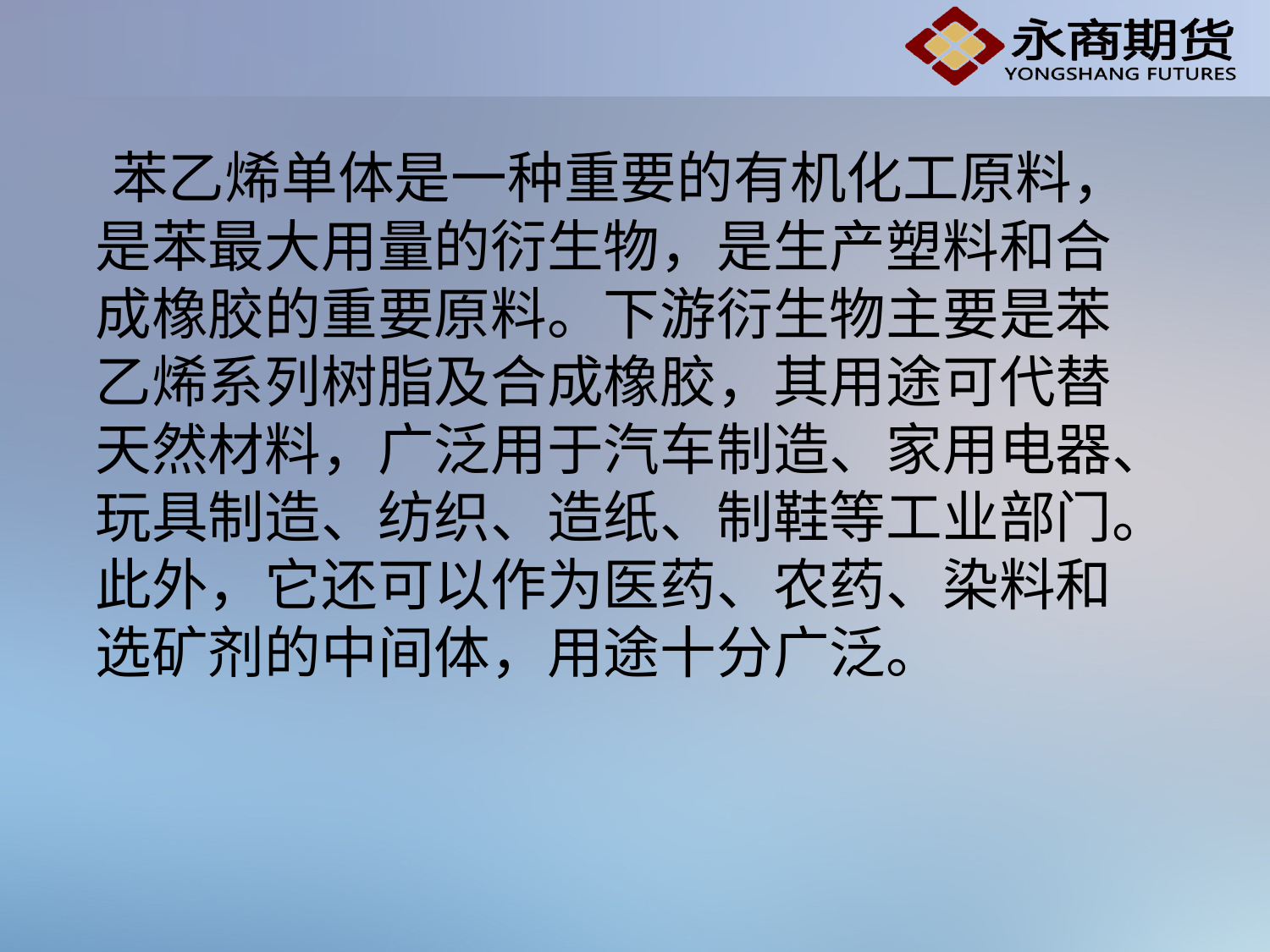

苯乙烯单体是一种重要的有机化工原料，是苯最大用量的衍生物，是生产塑料和合成橡胶的重要原料。下游衍生物主要是苯乙烯系列树脂及合成橡胶，其用途可代替天然材料，广泛用于汽车制造、家用电器、玩具制造、纺织、造纸、制鞋等工业部门。此外，它还可以作为医药、农药、染料和选矿剂的中间体，用途十分广泛。